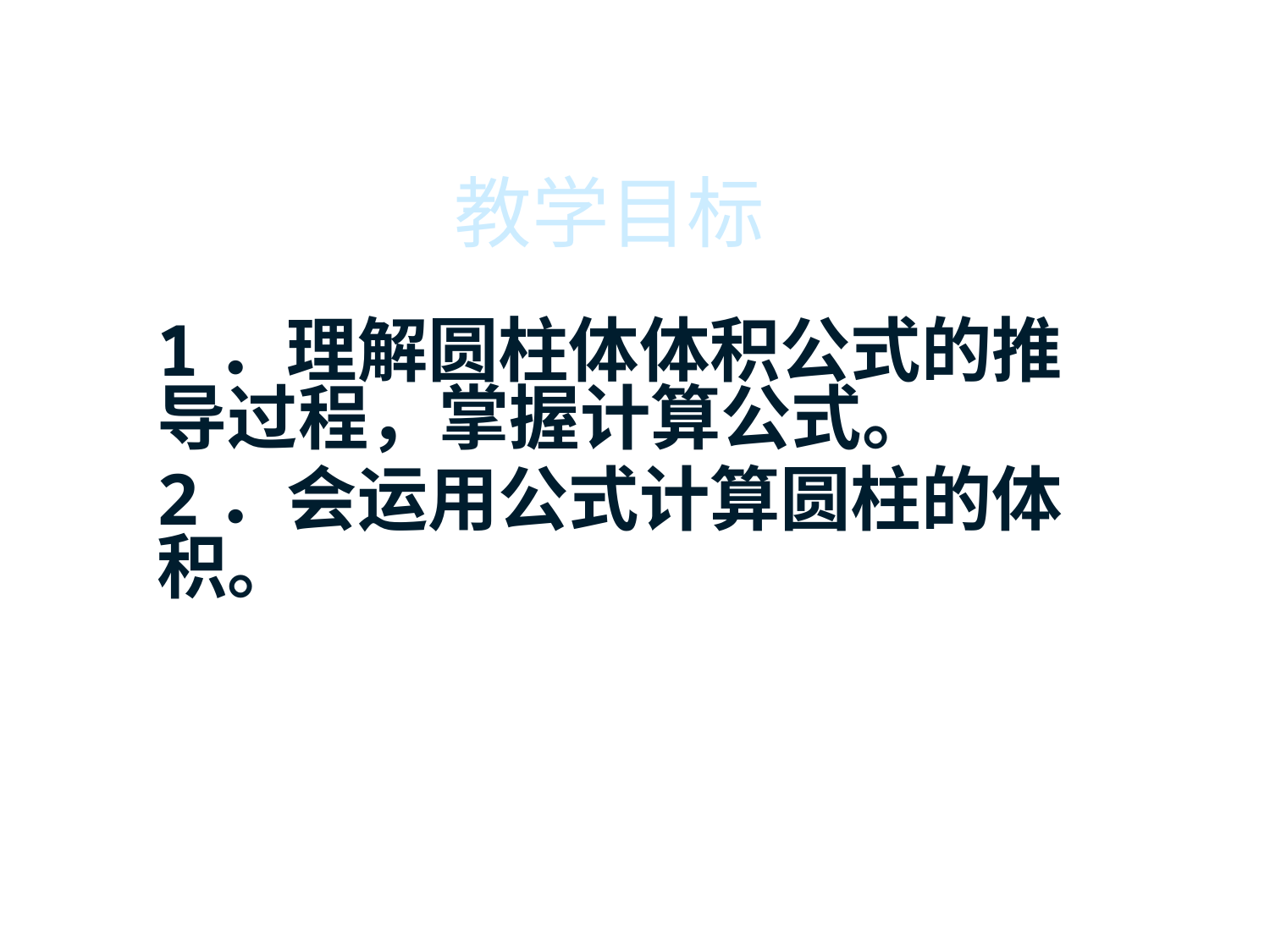

# 教学目标
1．理解圆柱体体积公式的推导过程，掌握计算公式。
2．会运用公式计算圆柱的体积。